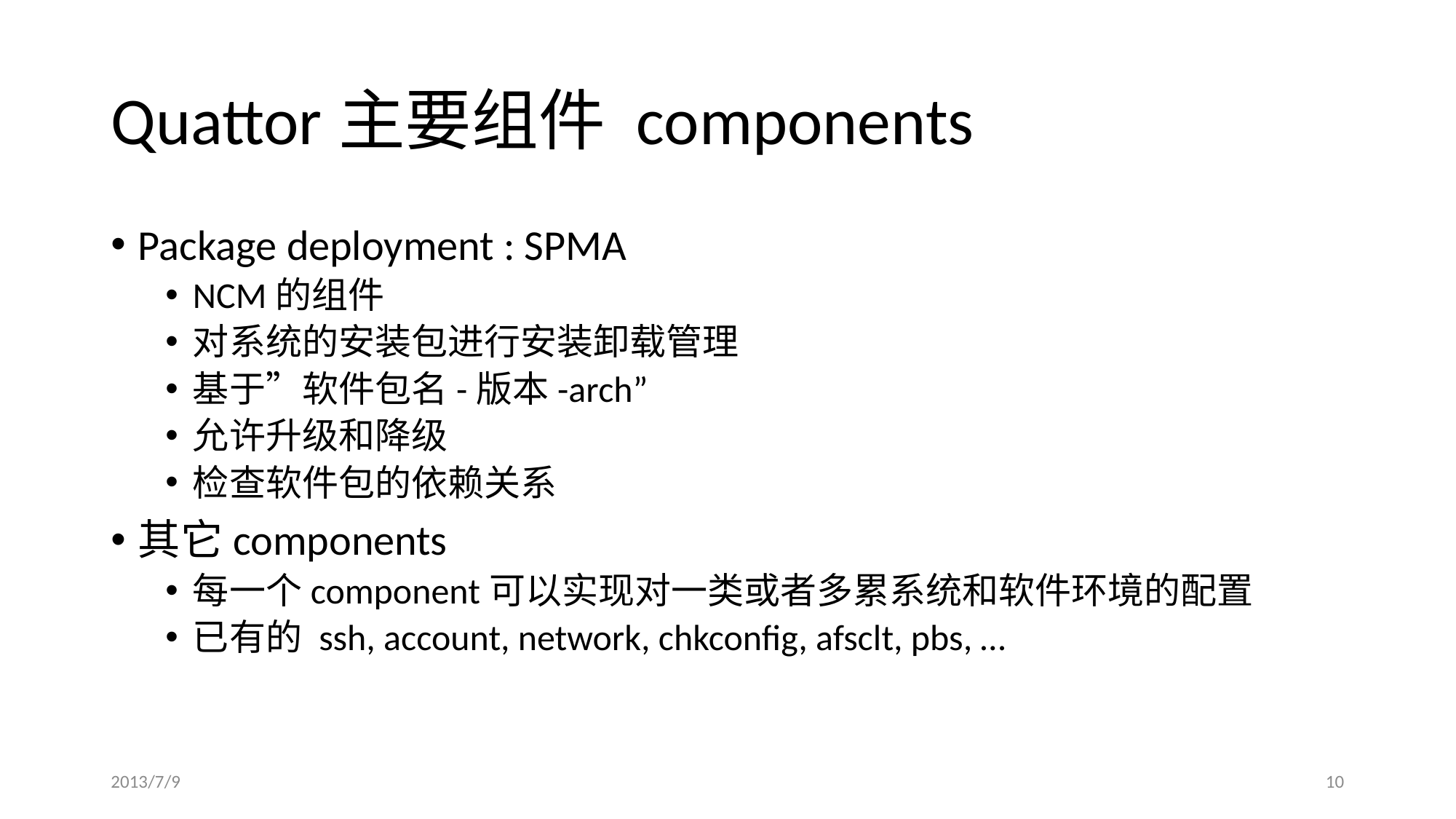

# Quattor主要组件 components
Package deployment : SPMA
NCM的组件
对系统的安装包进行安装卸载管理
基于”软件包名-版本-arch”
允许升级和降级
检查软件包的依赖关系
其它components
每一个component可以实现对一类或者多累系统和软件环境的配置
已有的 ssh, account, network, chkconfig, afsclt, pbs, …

2013/7/9
10